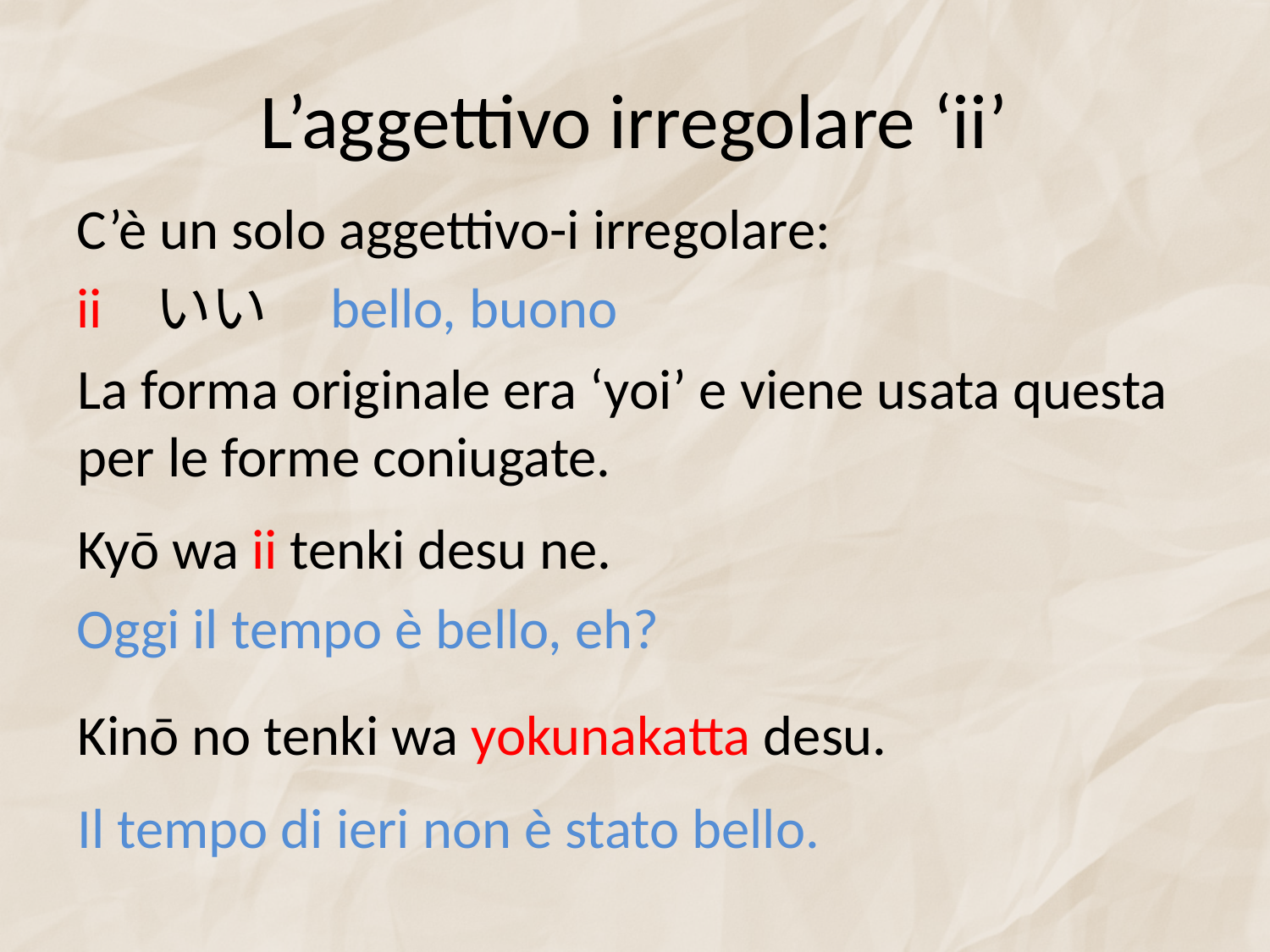

# L’aggettivo irregolare ‘ii’
C’è un solo aggettivo-i irregolare:
ii 		bello, buono
いい
La forma originale era ‘yoi’ e viene usata questa per le forme coniugate.
Kyō wa ii tenki desu ne.
Oggi il tempo è bello, eh?
Kinō no tenki wa yokunakatta desu.
Il tempo di ieri non è stato bello.